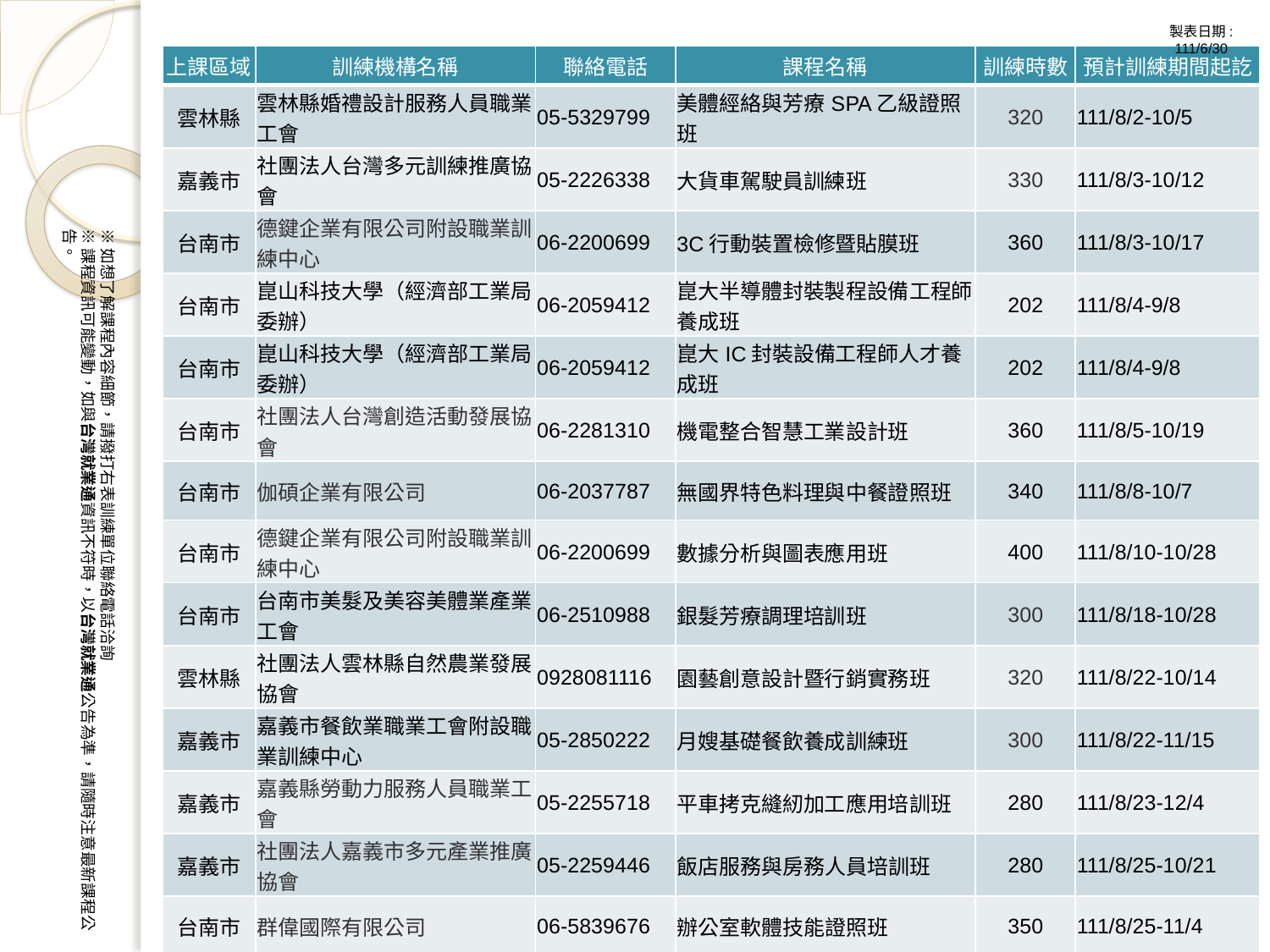

製表日期: 111/6/30
| 上課區域 | 訓練機構名稱 | 聯絡電話 | 課程名稱 | 訓練時數 | 預計訓練期間起訖 |
| --- | --- | --- | --- | --- | --- |
| 雲林縣 | 雲林縣婚禮設計服務人員職業工會 | 05-5329799 | 美體經絡與芳療SPA乙級證照班 | 320 | 111/8/2-10/5 |
| 嘉義市 | 社團法人台灣多元訓練推廣協會 | 05-2226338 | 大貨車駕駛員訓練班 | 330 | 111/8/3-10/12 |
| 台南市 | 德鍵企業有限公司附設職業訓練中心 | 06-2200699 | 3C行動裝置檢修暨貼膜班 | 360 | 111/8/3-10/17 |
| 台南市 | 崑山科技大學（經濟部工業局委辦） | 06-2059412 | 崑大半導體封裝製程設備工程師養成班 | 202 | 111/8/4-9/8 |
| 台南市 | 崑山科技大學（經濟部工業局委辦） | 06-2059412 | 崑大IC封裝設備工程師人才養成班 | 202 | 111/8/4-9/8 |
| 台南市 | 社團法人台灣創造活動發展協會 | 06-2281310 | 機電整合智慧工業設計班 | 360 | 111/8/5-10/19 |
| 台南市 | 伽碩企業有限公司 | 06-2037787 | 無國界特色料理與中餐證照班 | 340 | 111/8/8-10/7 |
| 台南市 | 德鍵企業有限公司附設職業訓練中心 | 06-2200699 | 數據分析與圖表應用班 | 400 | 111/8/10-10/28 |
| 台南市 | 台南市美髮及美容美體業產業工會 | 06-2510988 | 銀髮芳療調理培訓班 | 300 | 111/8/18-10/28 |
| 雲林縣 | 社團法人雲林縣自然農業發展協會 | 0928081116 | 園藝創意設計暨行銷實務班 | 320 | 111/8/22-10/14 |
| 嘉義市 | 嘉義市餐飲業職業工會附設職業訓練中心 | 05-2850222 | 月嫂基礎餐飲養成訓練班 | 300 | 111/8/22-11/15 |
| 嘉義市 | 嘉義縣勞動力服務人員職業工會 | 05-2255718 | 平車拷克縫紉加工應用培訓班 | 280 | 111/8/23-12/4 |
| 嘉義市 | 社團法人嘉義市多元產業推廣協會 | 05-2259446 | 飯店服務與房務人員培訓班 | 280 | 111/8/25-10/21 |
| 台南市 | 群偉國際有限公司 | 06-5839676 | 辦公室軟體技能證照班 | 350 | 111/8/25-11/4 |
| 台南市 | 訊亞企業股份有限公司 | 06-6566699 | 家事管理暨房務人員培訓班 | 300 | 111/8/30-10/31 |
※如想了解課程內容細節，請撥打右表訓練單位聯絡電話洽詢
※課程資訊可能變動，如與台灣就業通資訊不符時，以台灣就業通公告為準，請隨時注意最新課程公告。